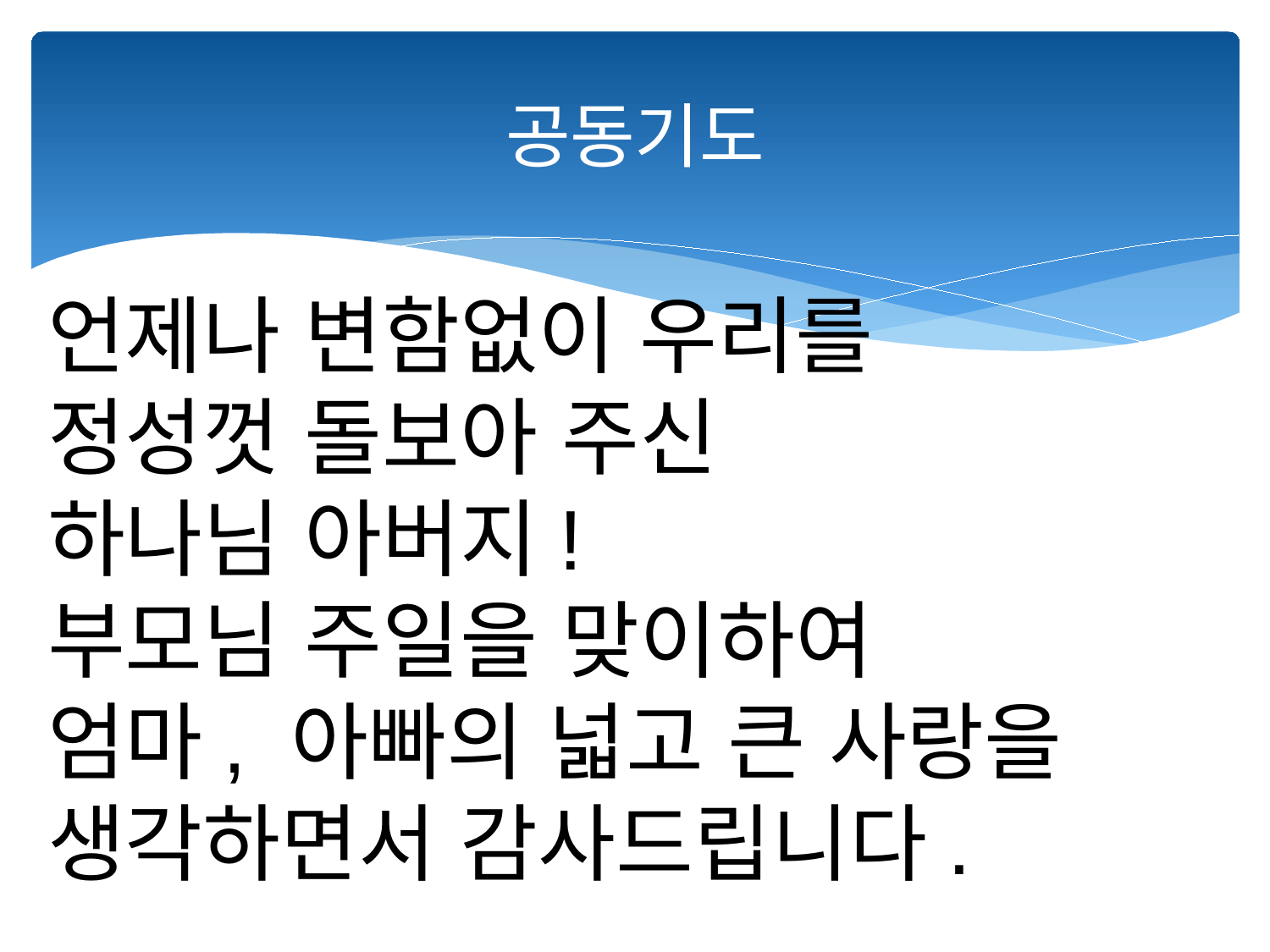

# 공동기도

언제나 변함없이 우리를
정성껏 돌보아 주신
하나님 아버지!
부모님 주일을 맞이하여
엄마, 아빠의 넓고 큰 사랑을
생각하면서 감사드립니다.